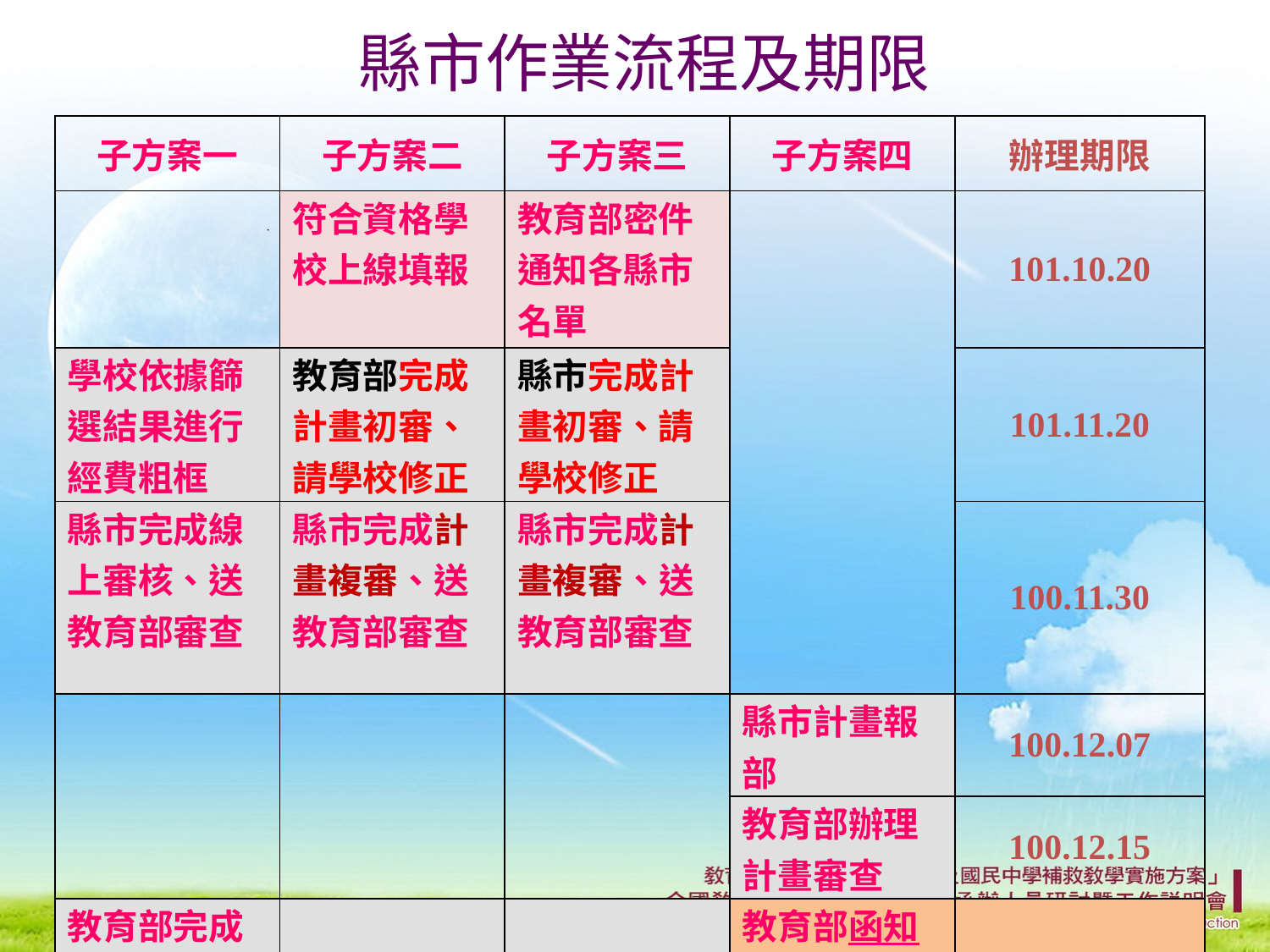

# 縣市作業流程及期限
| 子方案一 | 子方案二 | 子方案三 | 子方案四 | 辦理期限 |
| --- | --- | --- | --- | --- |
|  | 符合資格學校上線填報 | 教育部密件通知各縣市名單 |  | 101.10.20 |
| 學校依據篩選結果進行經費粗框 | 教育部完成計畫初審、請學校修正 | 縣市完成計畫初審、請學校修正 |  | 101.11.20 |
| 縣市完成線上審核、送教育部審查 | 縣市完成計畫複審、送教育部審查 | 縣市完成計畫複審、送教育部審查 |  | 100.11.30 |
|  |  |  | 縣市計畫報部 | 100.12.07 |
|  |  |  | 教育部辦理計畫審查 | 100.12.15 |
| 教育部完成線上審核及通知縣市 |  |  | 教育部函知縣市審查結果 | 101.01.11 |

22